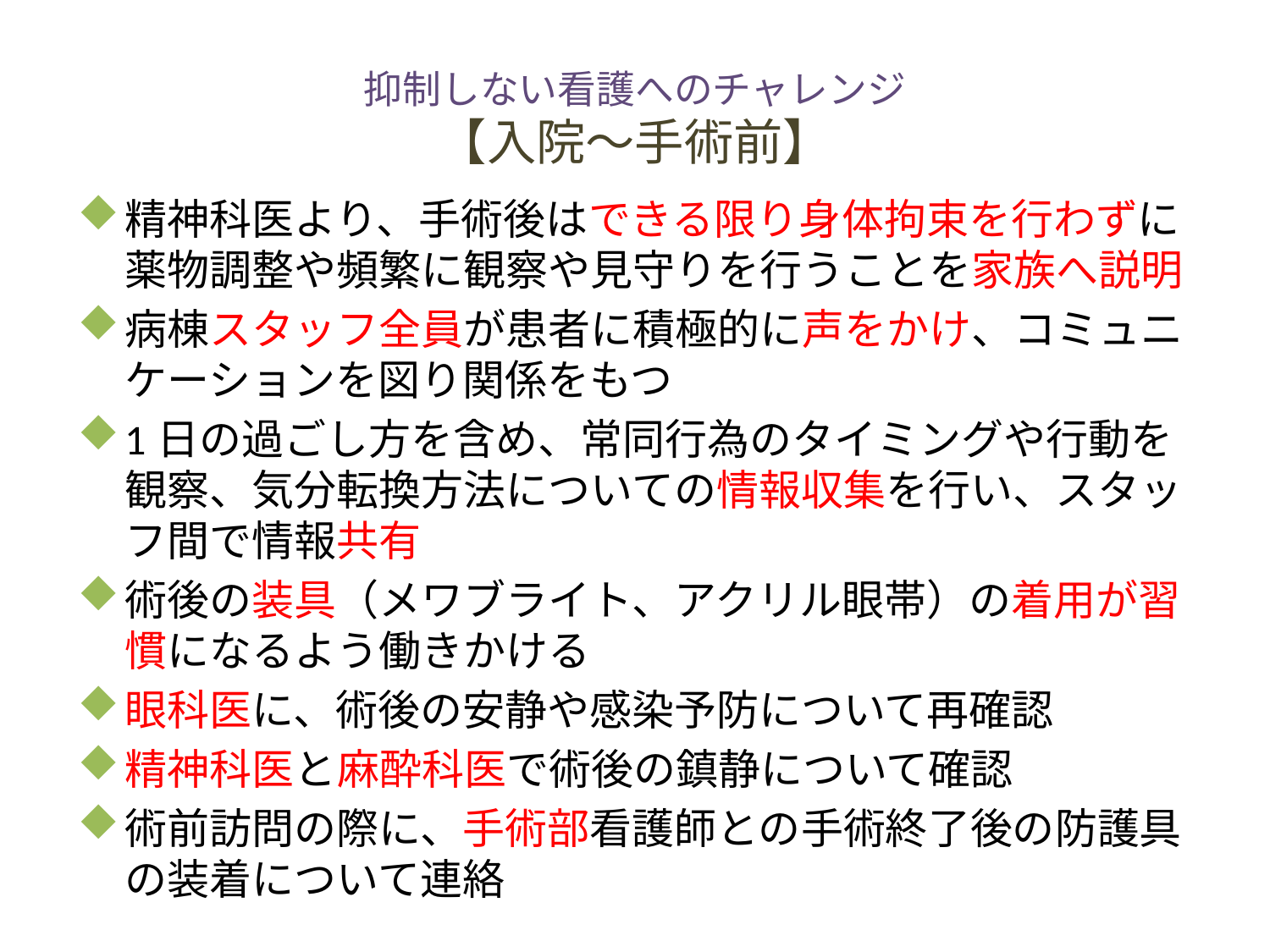

# 抑制しない看護へのチャレンジ 【入院～手術前】
精神科医より、手術後はできる限り身体拘束を行わずに薬物調整や頻繁に観察や見守りを行うことを家族へ説明
病棟スタッフ全員が患者に積極的に声をかけ、コミュニケーションを図り関係をもつ
1日の過ごし方を含め、常同行為のタイミングや行動を観察、気分転換方法についての情報収集を行い、スタッフ間で情報共有
術後の装具（メワブライト、アクリル眼帯）の着用が習慣になるよう働きかける
眼科医に、術後の安静や感染予防について再確認
精神科医と麻酔科医で術後の鎮静について確認
術前訪問の際に、手術部看護師との手術終了後の防護具の装着について連絡